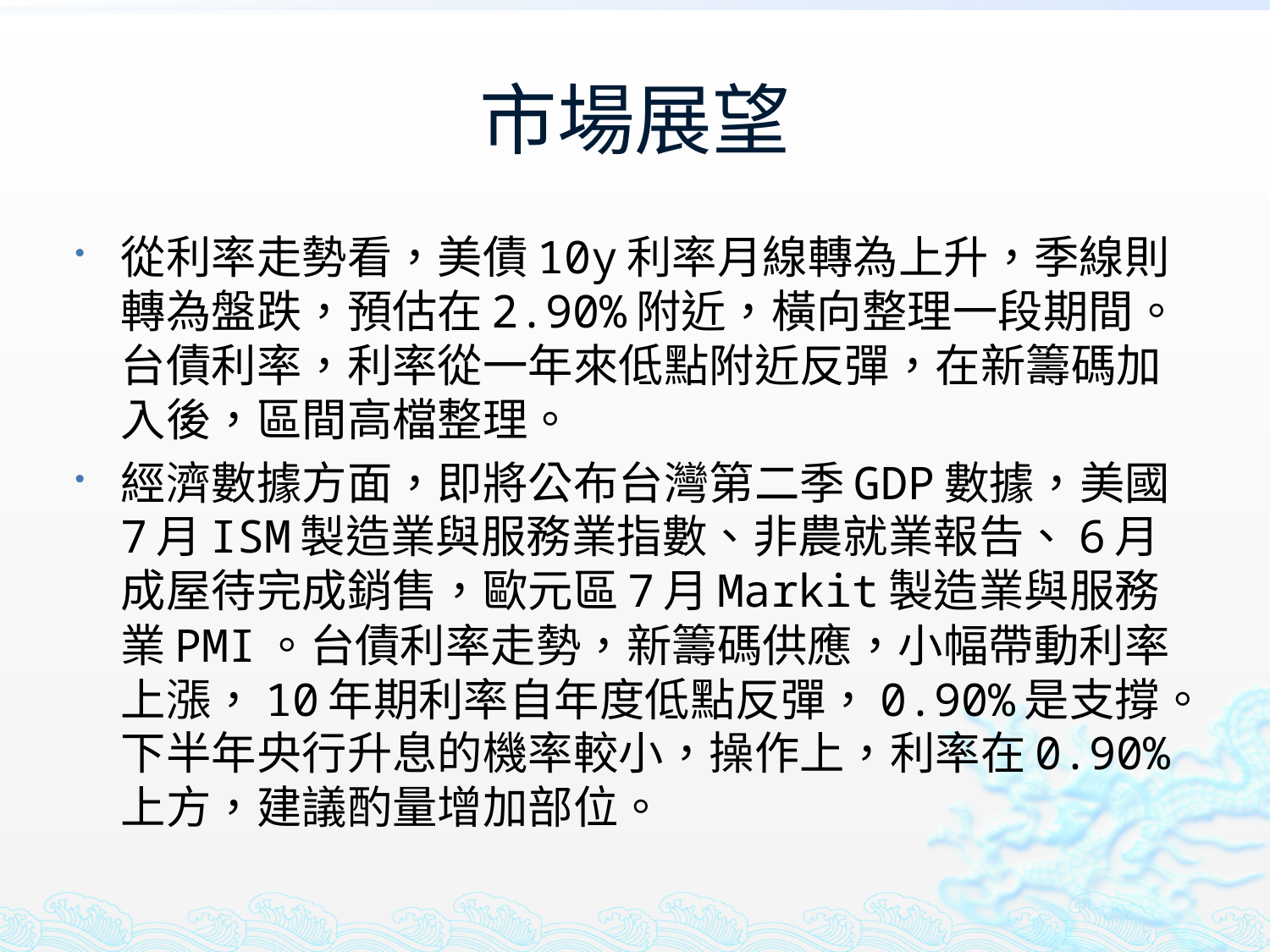

# 市場展望
從利率走勢看，美債10y利率月線轉為上升，季線則轉為盤跌，預估在2.90%附近，橫向整理一段期間。台債利率，利率從一年來低點附近反彈，在新籌碼加入後，區間高檔整理。
經濟數據方面，即將公布台灣第二季GDP數據，美國7月ISM製造業與服務業指數、非農就業報告、6月成屋待完成銷售，歐元區7月Markit製造業與服務業PMI。台債利率走勢，新籌碼供應，小幅帶動利率上漲，10年期利率自年度低點反彈，0.90%是支撐。下半年央行升息的機率較小，操作上，利率在0.90%上方，建議酌量增加部位。